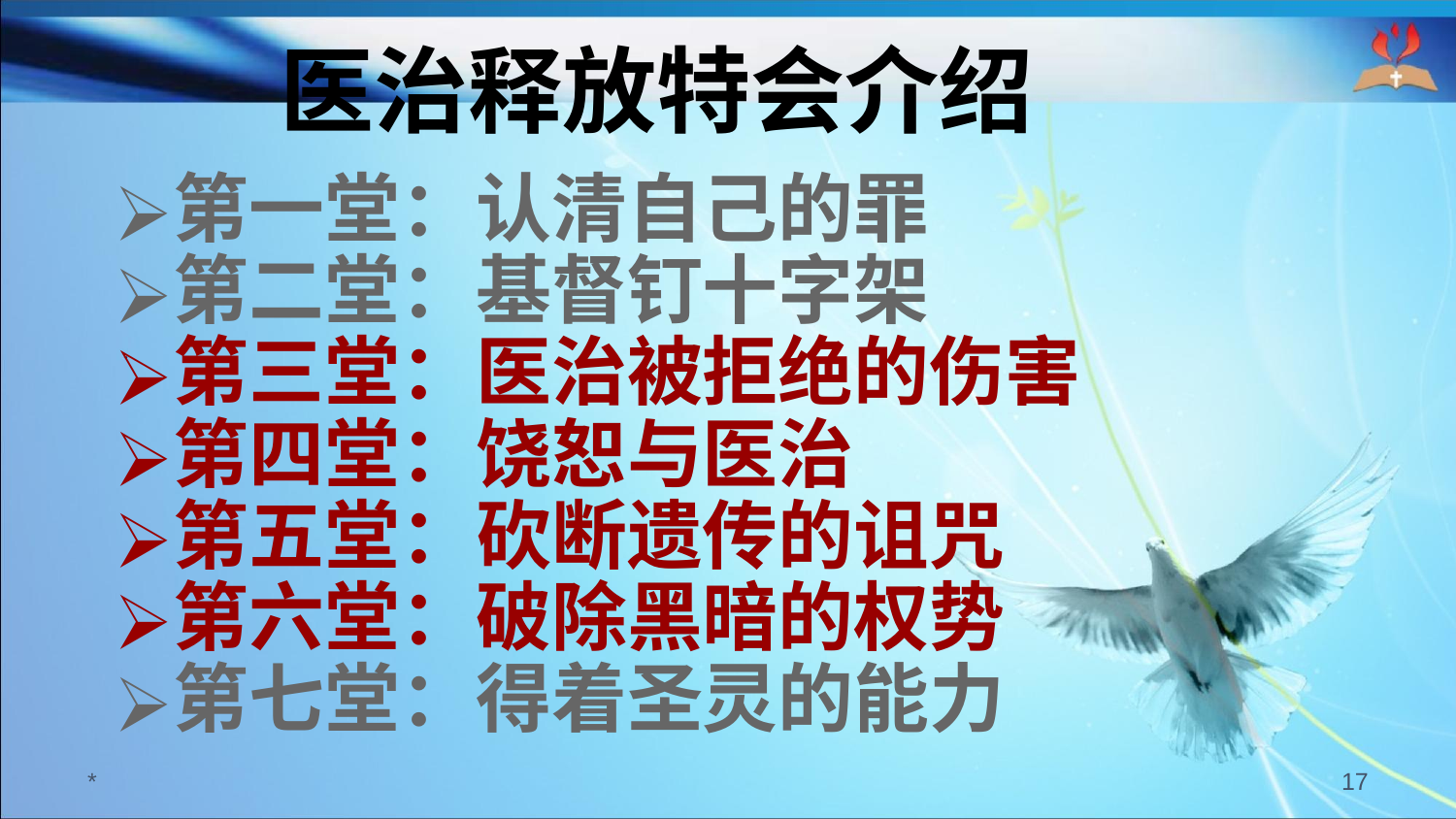

医治释放特会介绍
第一堂：认清自己的罪
第二堂：基督钉十字架
第三堂：医治被拒绝的伤害
第四堂：饶恕与医治
第五堂：砍断遗传的诅咒
第六堂：破除黑暗的权势
第七堂：得着圣灵的能力

*
17